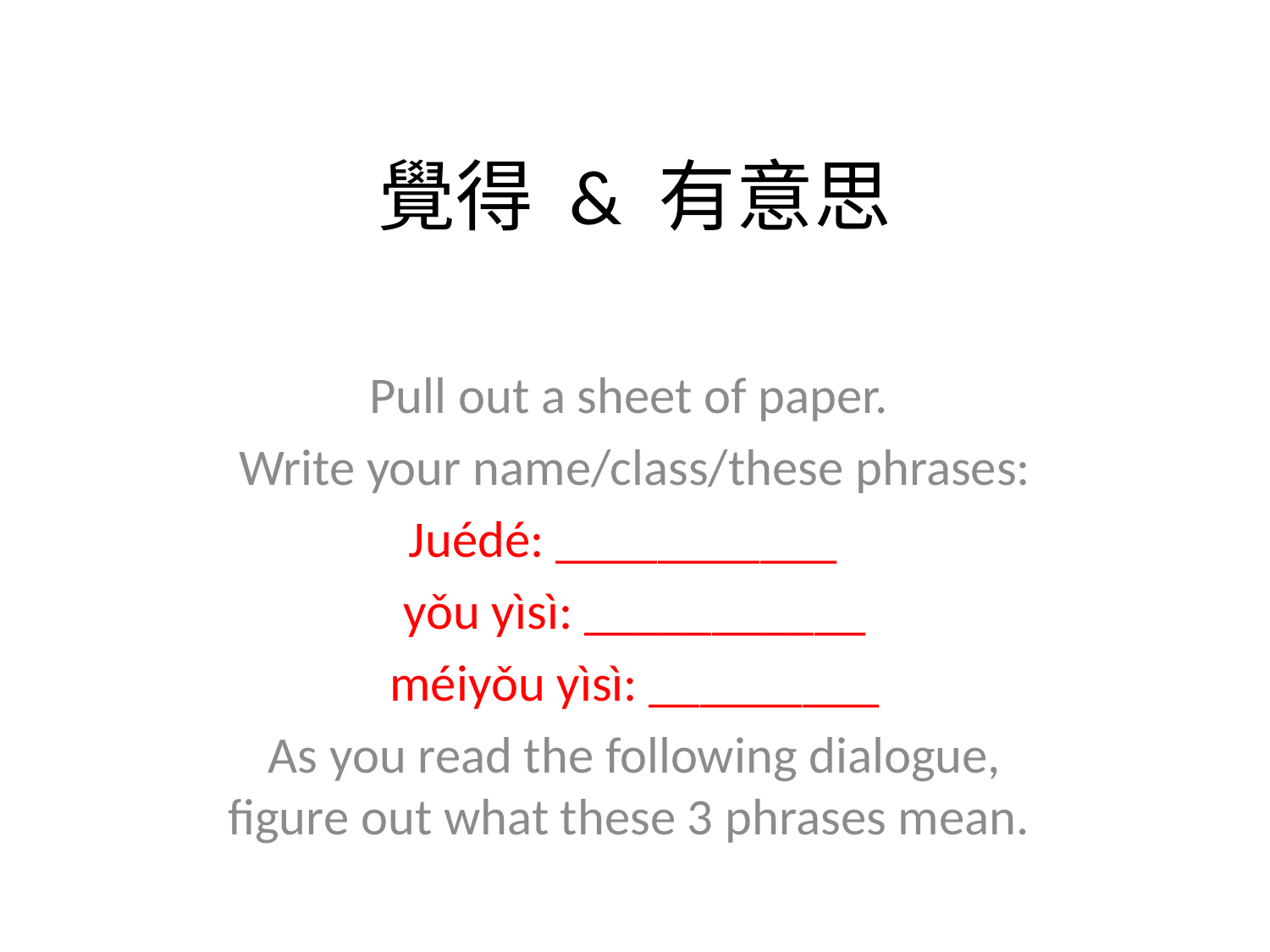

# 覺得 & 有意思
Pull out a sheet of paper.
Write your name/class/these phrases:
Juédé: ___________
 yǒu yìsì: ___________
méiyǒu yìsì: _________
As you read the following dialogue, figure out what these 3 phrases mean.